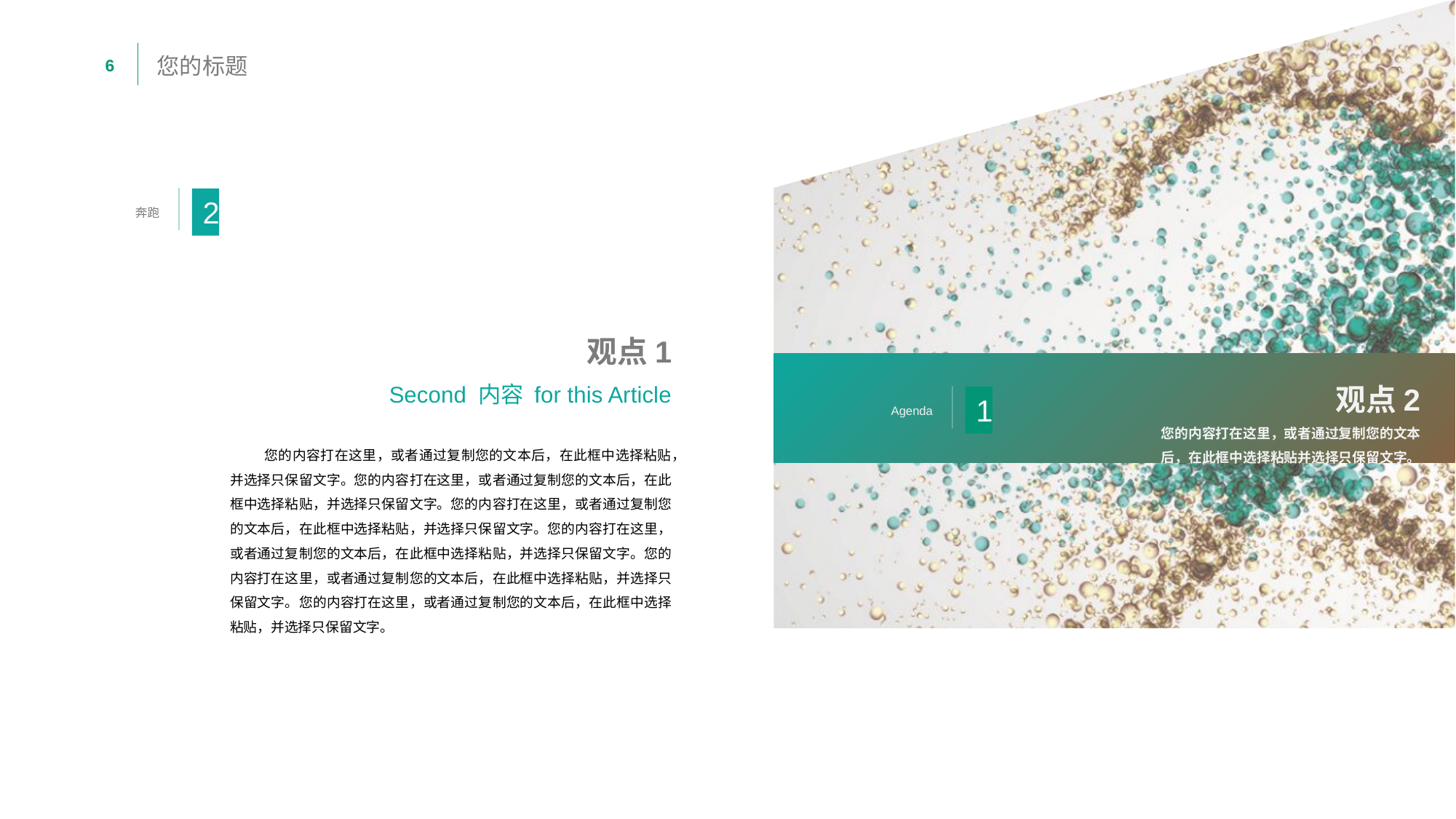

，
您的标题
2
奔跑
观点1

Second 内容 for this Article
观点2
1
Agenda
您的内容打在这里，或者通过复制您的文本后，在此框中选择粘贴并选择只保留文字。
您的内容打在这里，或者通过复制您的文本后，在此框中选择粘贴，并选择只保留文字。您的内容打在这里，或者通过复制您的文本后，在此框中选择粘贴，并选择只保留文字。您的内容打在这里，或者通过复制您的文本后，在此框中选择粘贴，并选择只保留文字。您的内容打在这里，或者通过复制您的文本后，在此框中选择粘贴，并选择只保留文字。您的内容打在这里，或者通过复制您的文本后，在此框中选择粘贴，并选择只保留文字。您的内容打在这里，或者通过复制您的文本后，在此框中选择粘贴，并选择只保留文字。